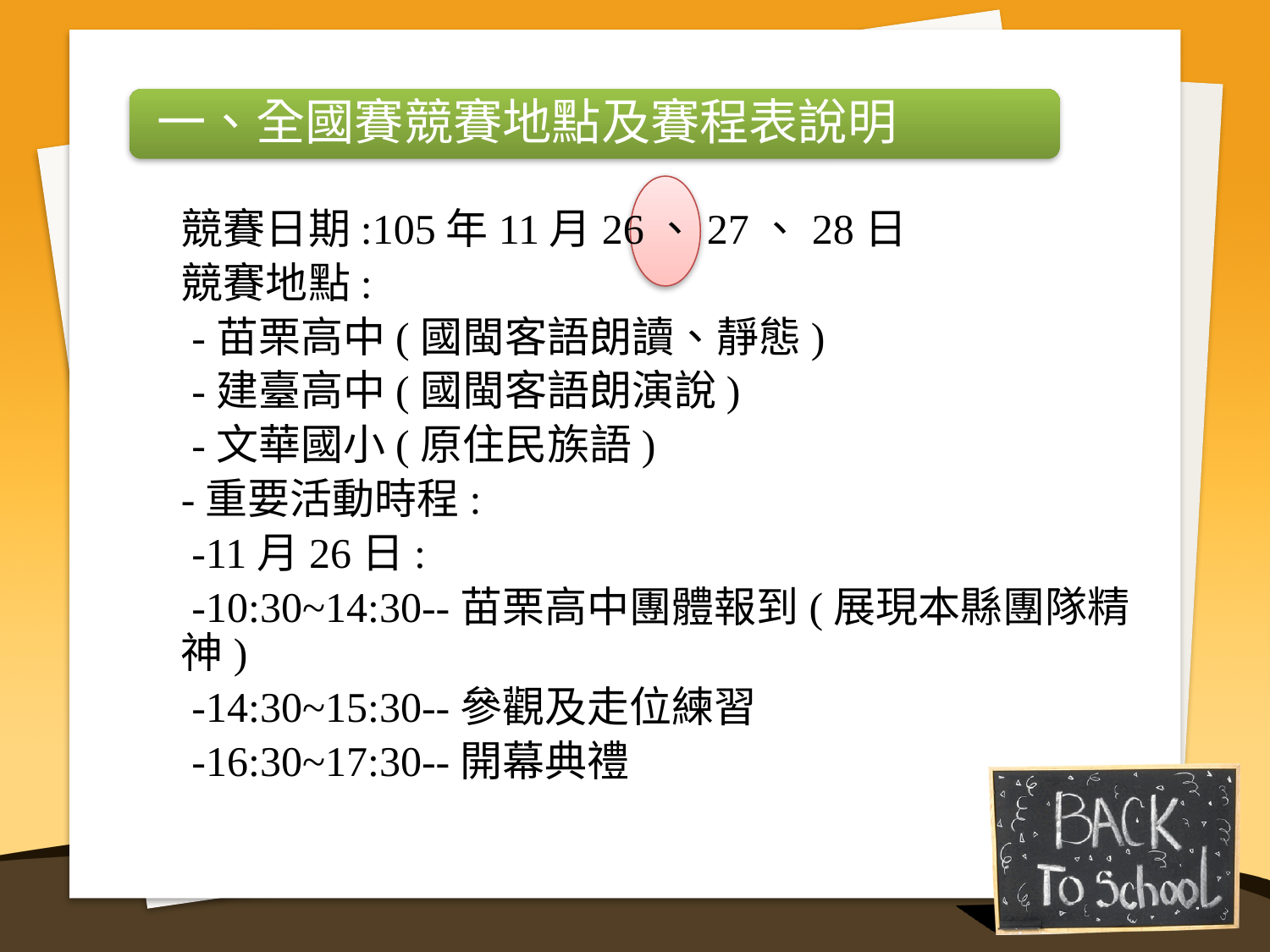

一、全國賽競賽地點及賽程表說明

競賽日期:105年11月26、27、28日
競賽地點:
 -苗栗高中(國閩客語朗讀、靜態)
 -建臺高中(國閩客語朗演說)
 -文華國小(原住民族語)
-重要活動時程:
 -11月26日:
 -10:30~14:30--苗栗高中團體報到(展現本縣團隊精神)
 -14:30~15:30--參觀及走位練習
 -16:30~17:30--開幕典禮